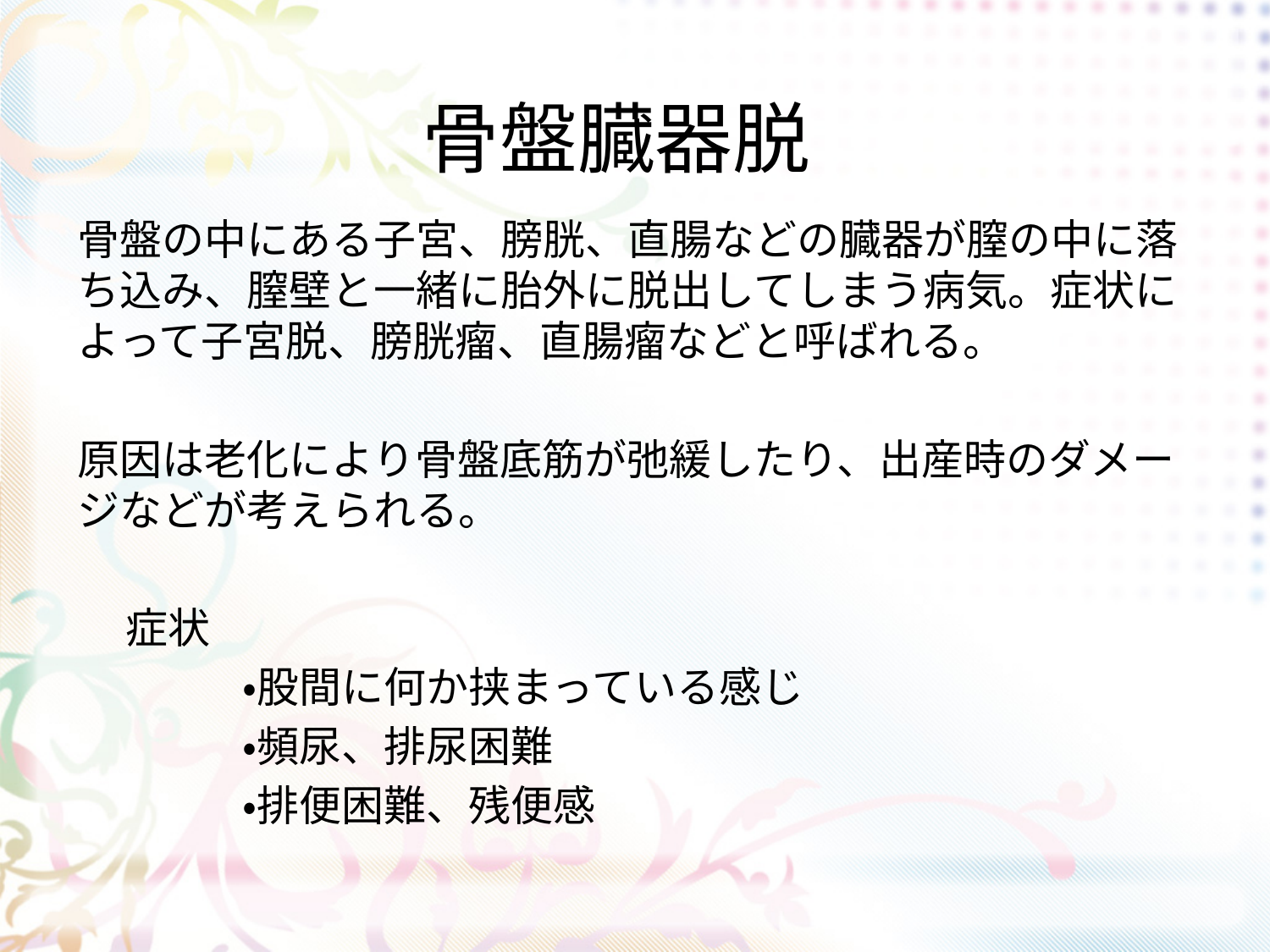

# 骨盤臓器脱
骨盤の中にある子宮、膀胱、直腸などの臓器が膣の中に落ち込み、膣壁と一緒に胎外に脱出してしまう病気。症状によって子宮脱、膀胱瘤、直腸瘤などと呼ばれる。

原因は老化により骨盤底筋が弛緩したり、出産時のダメージなどが考えられる。

    症状
　　    　・股間に何か挟まっている感じ
　　    　・頻尿、排尿困難
　    　　・排便困難、残便感